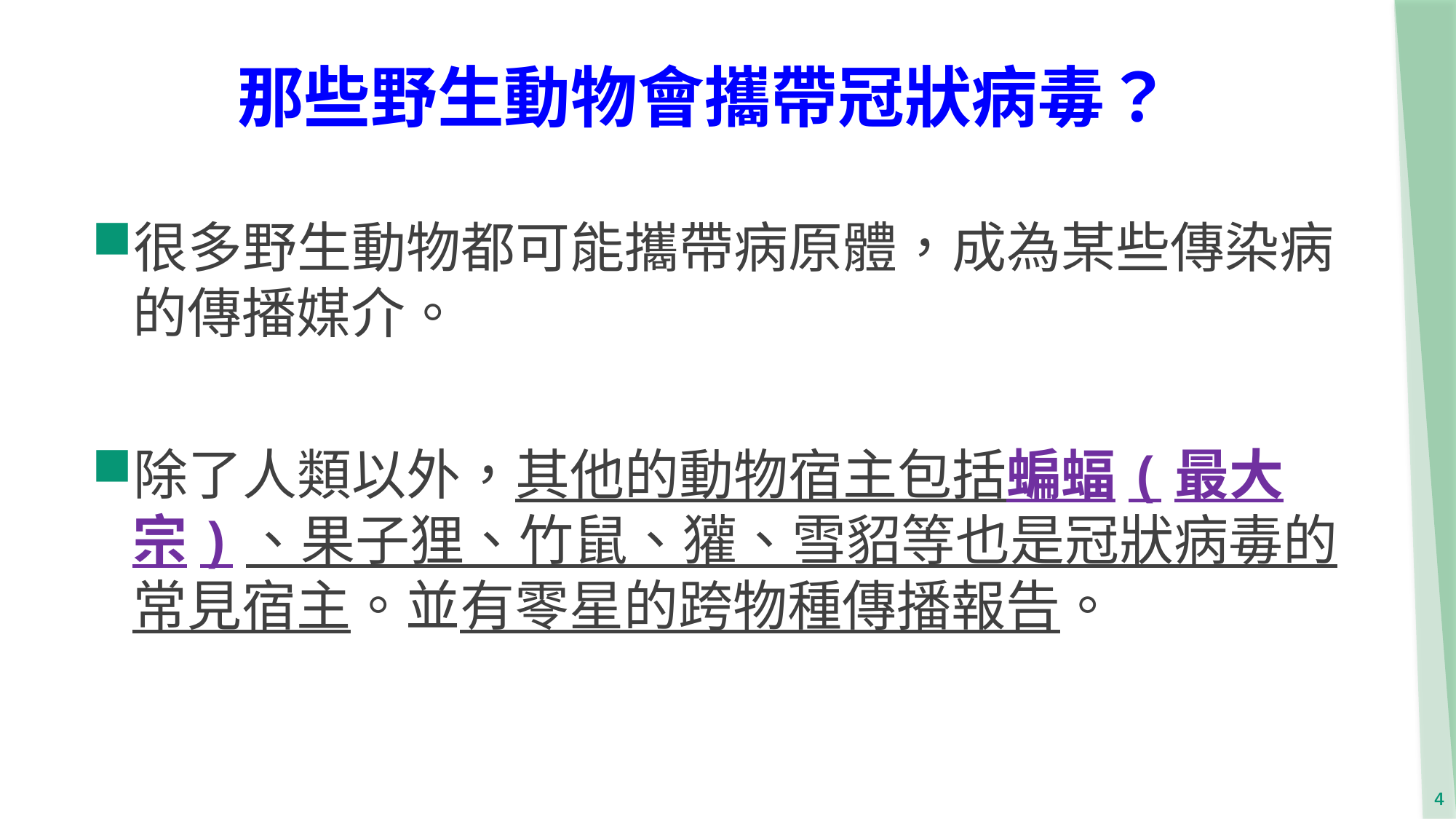

# 那些野生動物會攜帶冠狀病毒？
很多野生動物都可能攜帶病原體，成為某些傳染病的傳播媒介。

除了人類以外，其他的動物宿主包括蝙蝠(最大宗)、果子狸、竹鼠、獾、雪貂等也是冠狀病毒的常見宿主。並有零星的跨物種傳播報告。
4